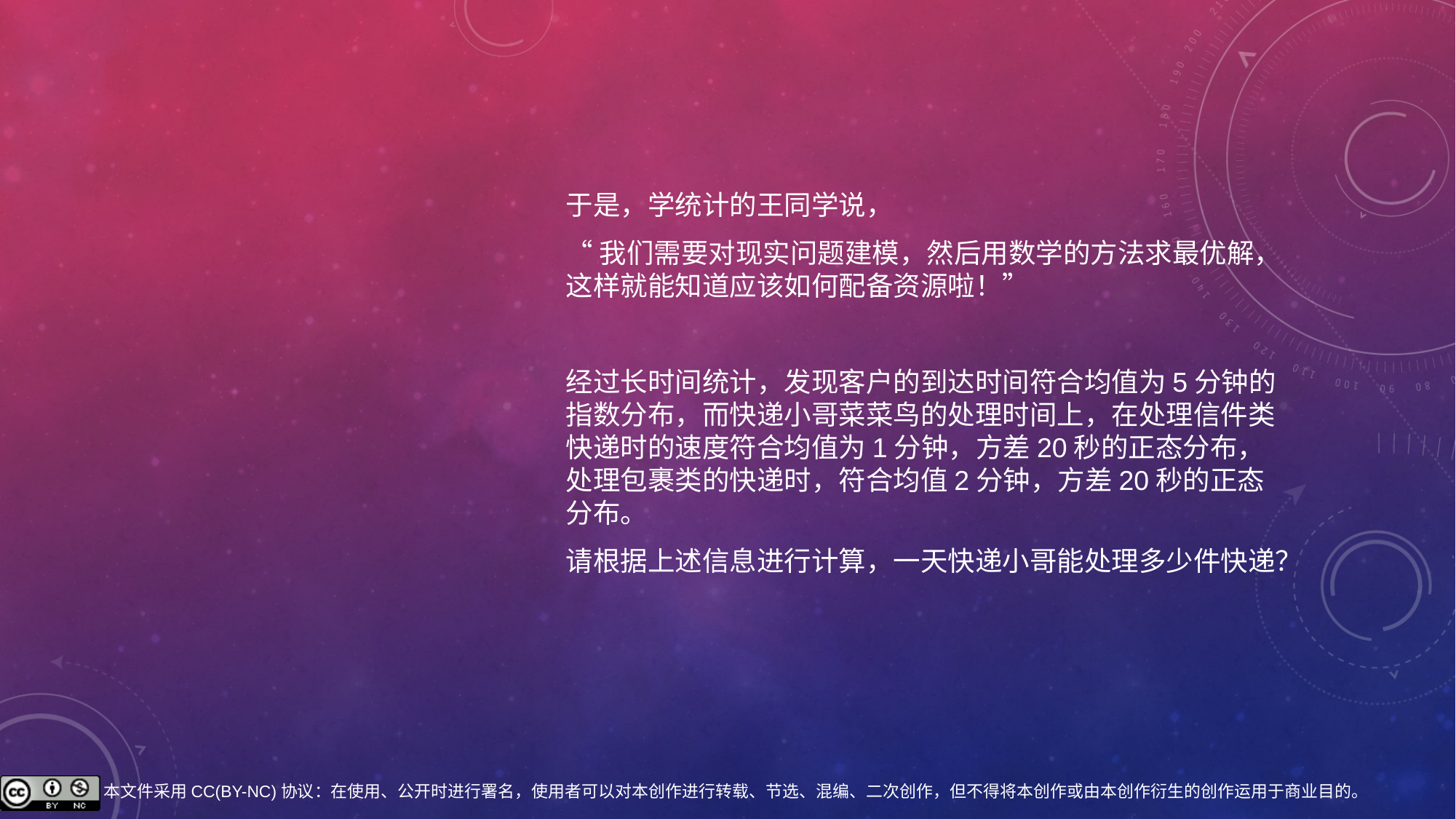

于是，学统计的王同学说，
“我们需要对现实问题建模，然后用数学的方法求最优解，这样就能知道应该如何配备资源啦！”

经过长时间统计，发现客户的到达时间符合均值为5分钟的指数分布，而快递小哥菜菜鸟的处理时间上，在处理信件类快递时的速度符合均值为1分钟，方差20秒的正态分布，处理包裹类的快递时，符合均值2分钟，方差20秒的正态分布。
请根据上述信息进行计算，一天快递小哥能处理多少件快递？
#